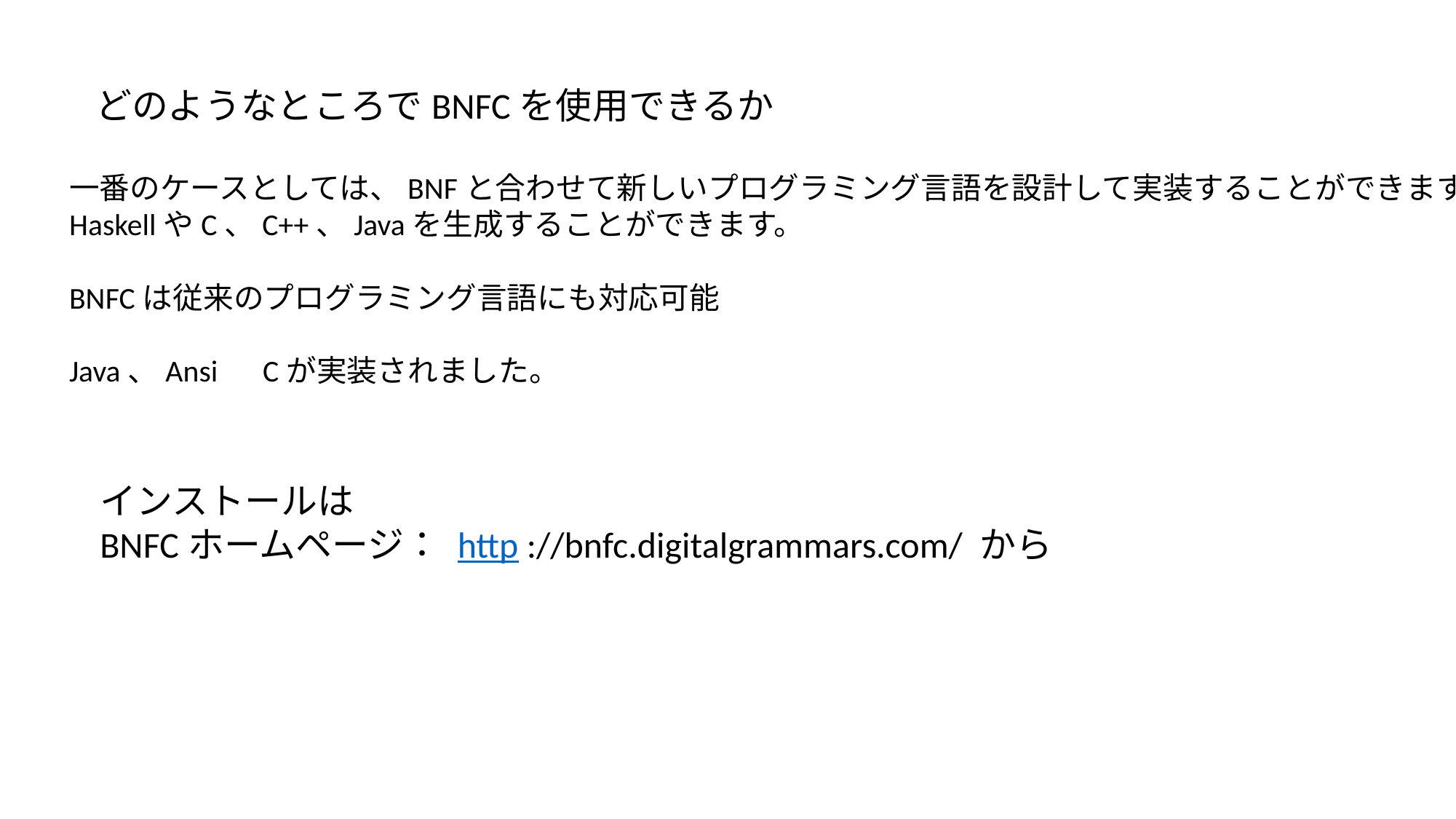

どのようなところでBNFCを使用できるか
一番のケースとしては、BNFと合わせて新しいプログラミング言語を設計して実装することができます。
HaskellやC、C++、Javaを生成することができます。

BNFCは従来のプログラミング言語にも対応可能

Java、Ansi　Cが実装されました。
インストールは
BNFCホームページ： http ://bnfc.digitalgrammars.com/ から